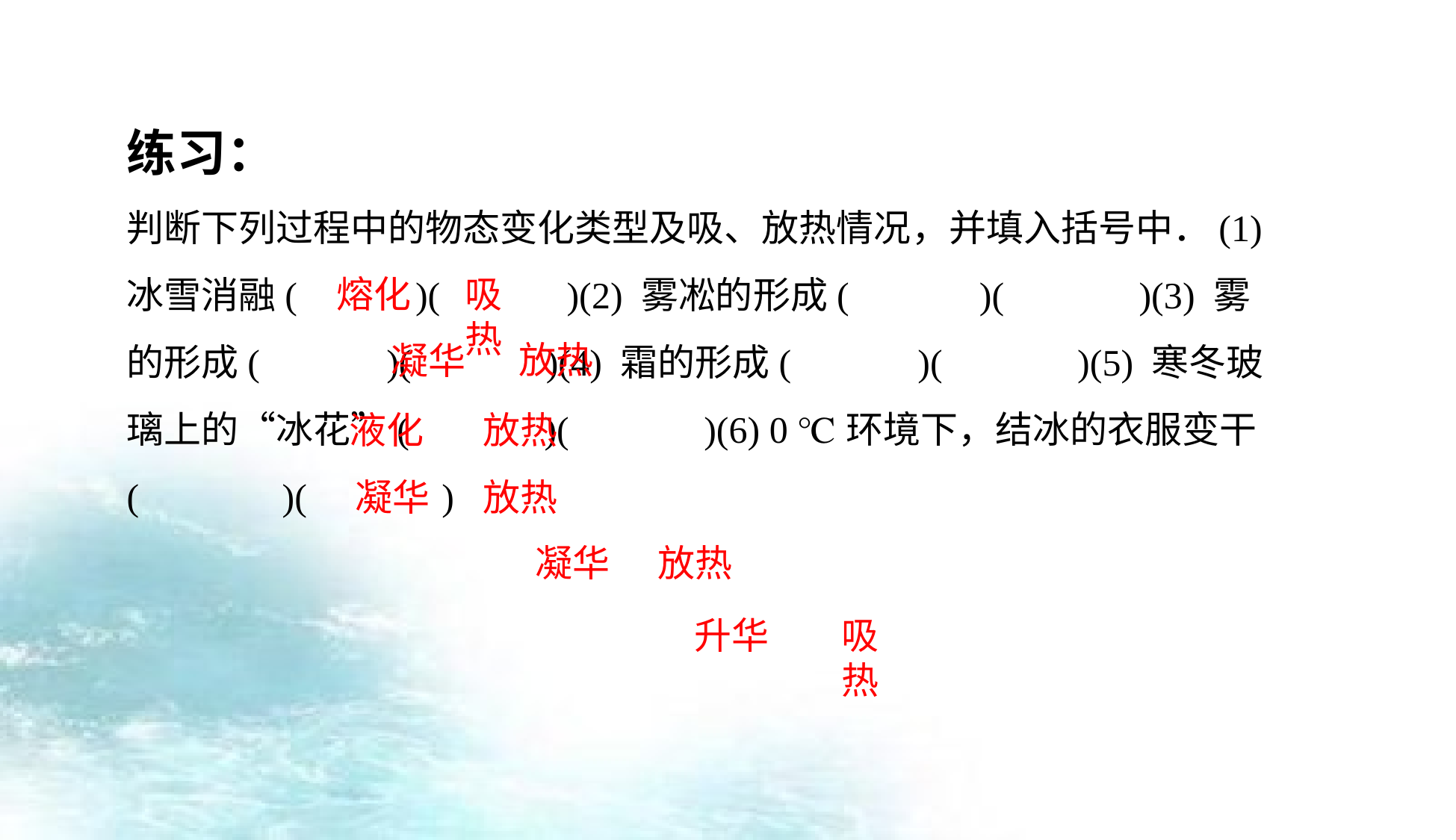

练习：
判断下列过程中的物态变化类型及吸、放热情况，并填入括号中．(1) 冰雪消融(　   　)(　    　)(2) 雾凇的形成(    　　)(　     　)(3) 雾的形成(　    　)(　     　)(4) 霜的形成(　    　)(　     　)(5) 寒冬玻璃上的“冰花”(　     　)(　     　)(6) 0 ℃环境下，结冰的衣服变干(　      　)(　     　)

熔化
吸热
放热
凝华
液化
放热
凝华
放热
凝华
放热
升华
吸热